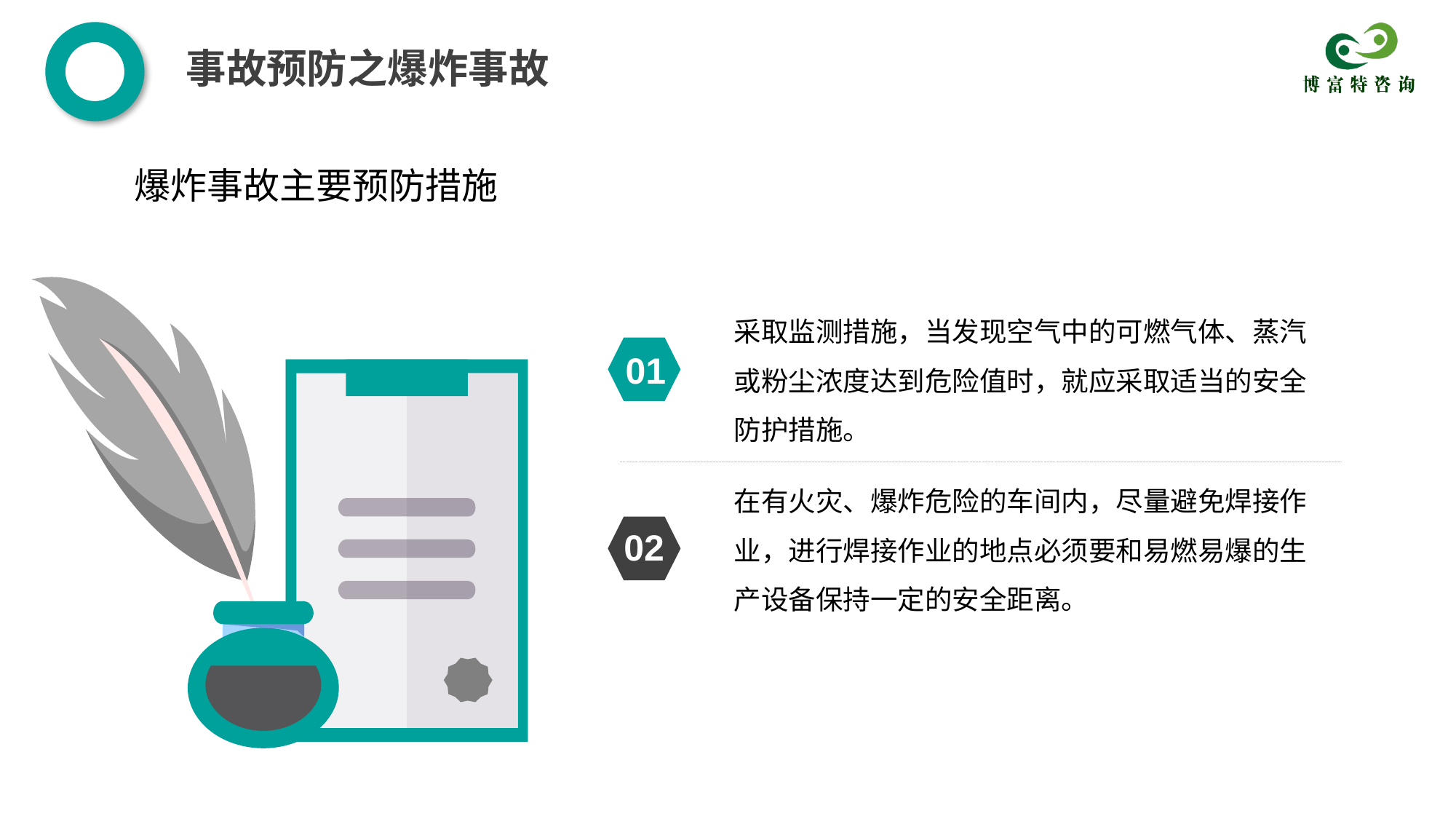

事故预防之爆炸事故
爆炸事故主要预防措施

采取监测措施，当发现空气中的可燃气体、蒸汽或粉尘浓度达到危险值时，就应采取适当的安全防护措施。

01
在有火灾、爆炸危险的车间内，尽量避免焊接作业，进行焊接作业的地点必须要和易燃易爆的生产设备保持一定的安全距离。

02